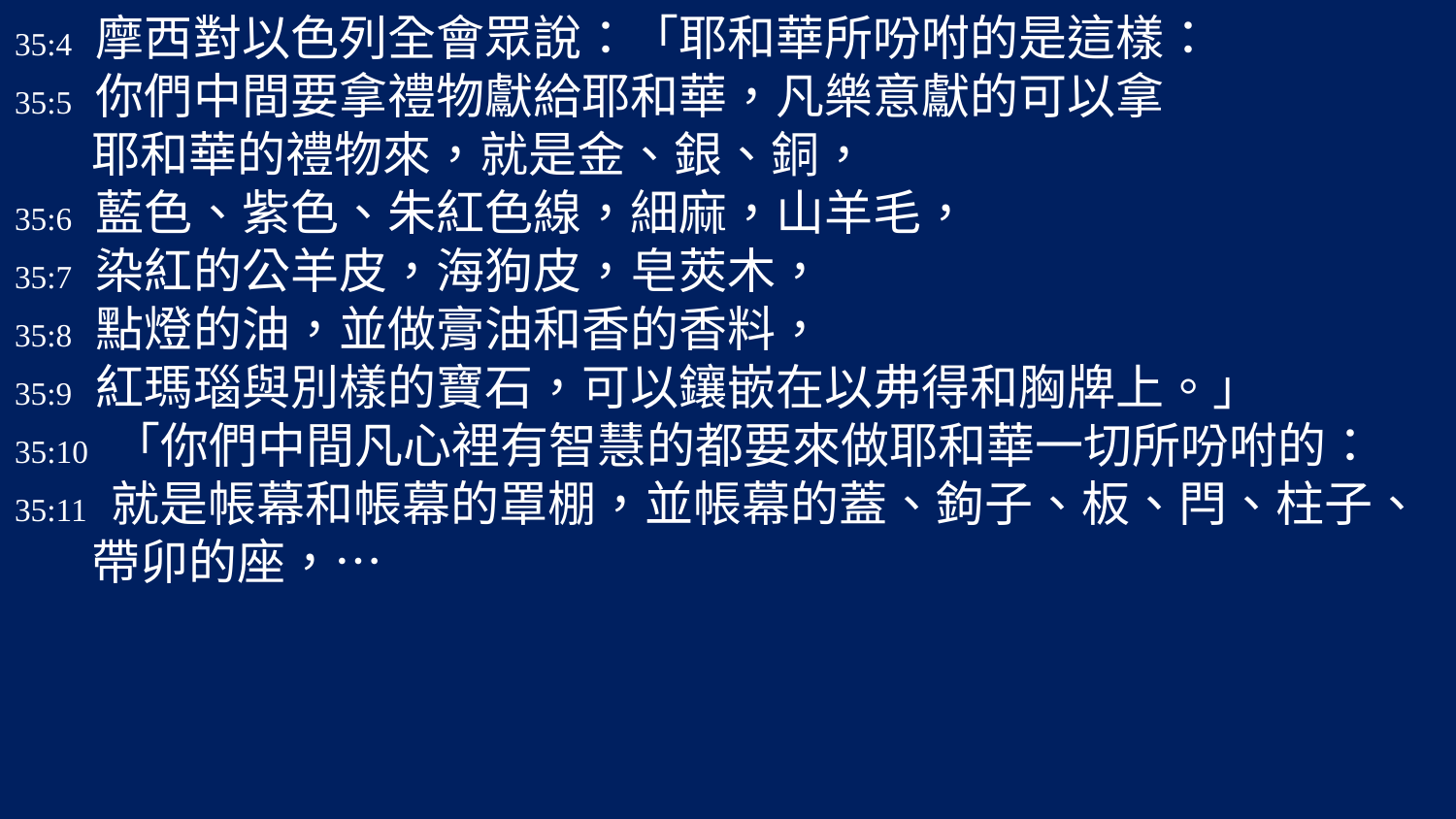

35:4 摩西對以色列全會眾說：「耶和華所吩咐的是這樣：
35:5 你們中間要拿禮物獻給耶和華，凡樂意獻的可以拿
      耶和華的禮物來，就是金、銀、銅，
35:6 藍色、紫色、朱紅色線，細麻，山羊毛，
35:7 染紅的公羊皮，海狗皮，皂莢木，
35:8 點燈的油，並做膏油和香的香料，
35:9 紅瑪瑙與別樣的寶石，可以鑲嵌在以弗得和胸牌上。」
35:10 「你們中間凡心裡有智慧的都要來做耶和華一切所吩咐的：
35:11 就是帳幕和帳幕的罩棚，並帳幕的蓋、鉤子、板、閂、柱子、
      帶卯的座，…